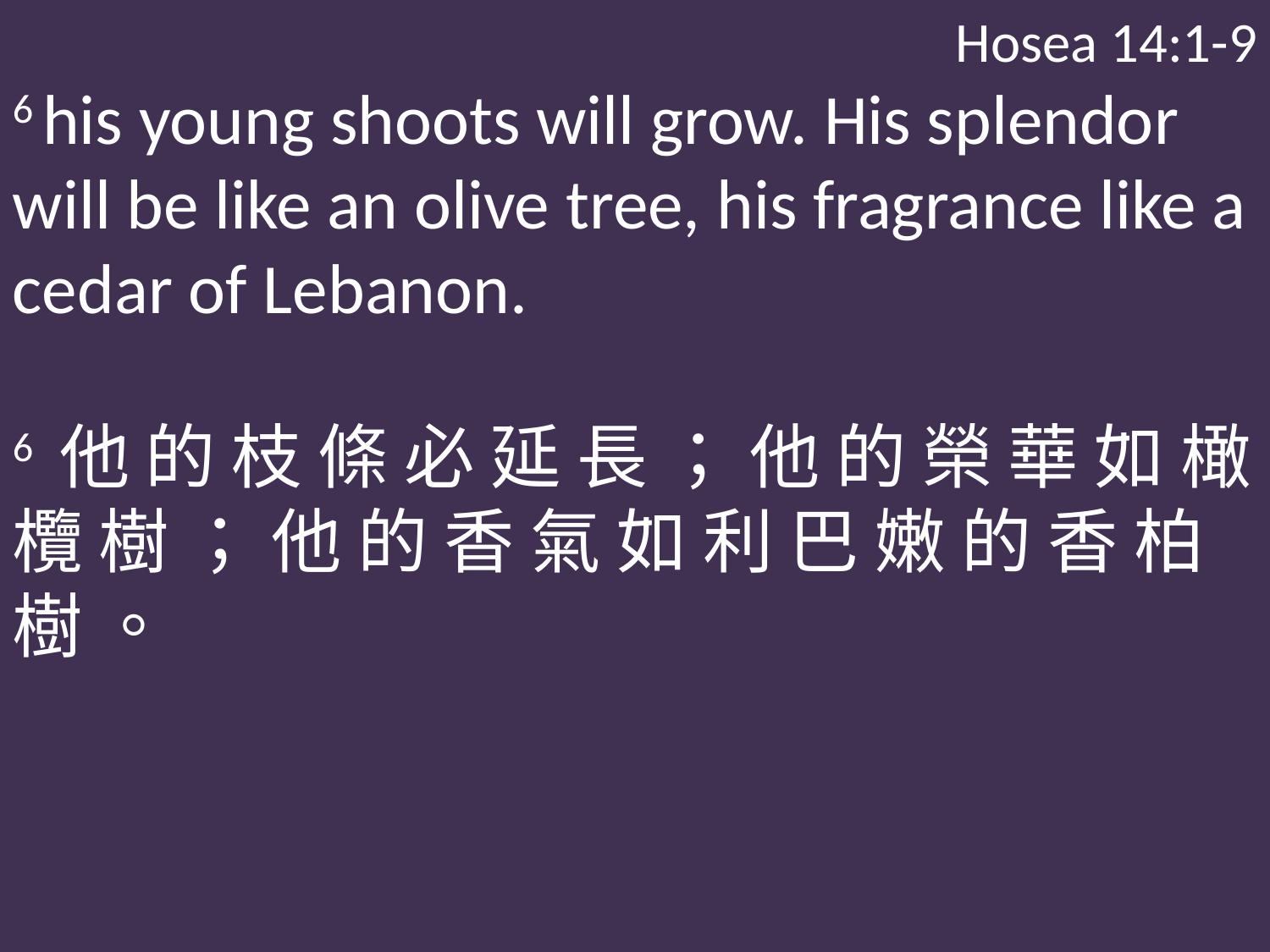

Hosea 14:1-9
6 his young shoots will grow. His splendor will be like an olive tree, his fragrance like a cedar of Lebanon.

6 他 的 枝 條 必 延 長 ； 他 的 榮 華 如 橄 欖 樹 ； 他 的 香 氣 如 利 巴 嫩 的 香 柏 樹 。